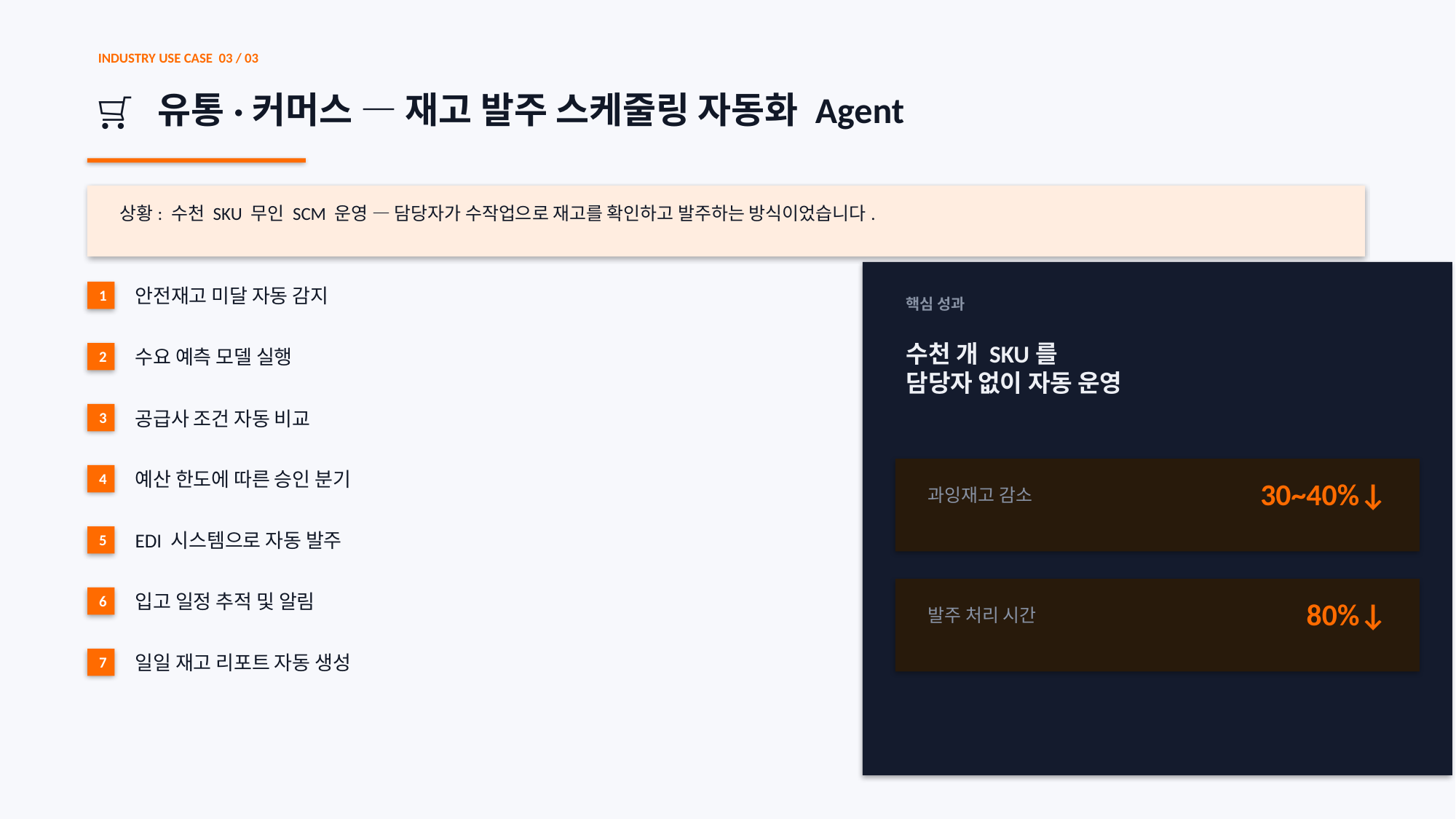

INDUSTRY USE CASE  03 / 03
🛒  유통·커머스 — 재고 발주 스케줄링 자동화 Agent

상황: 수천 SKU 무인 SCM 운영 — 담당자가 수작업으로 재고를 확인하고 발주하는 방식이었습니다.

안전재고 미달 자동 감지
1

핵심 성과
수천 개 SKU를
담당자 없이 자동 운영
수요 예측 모델 실행
2

공급사 조건 자동 비교
3

예산 한도에 따른 승인 분기
4

30~40%↓
과잉재고 감소
EDI 시스템으로 자동 발주
5

입고 일정 추적 및 알림
6

80%↓
발주 처리 시간
일일 재고 리포트 자동 생성
7